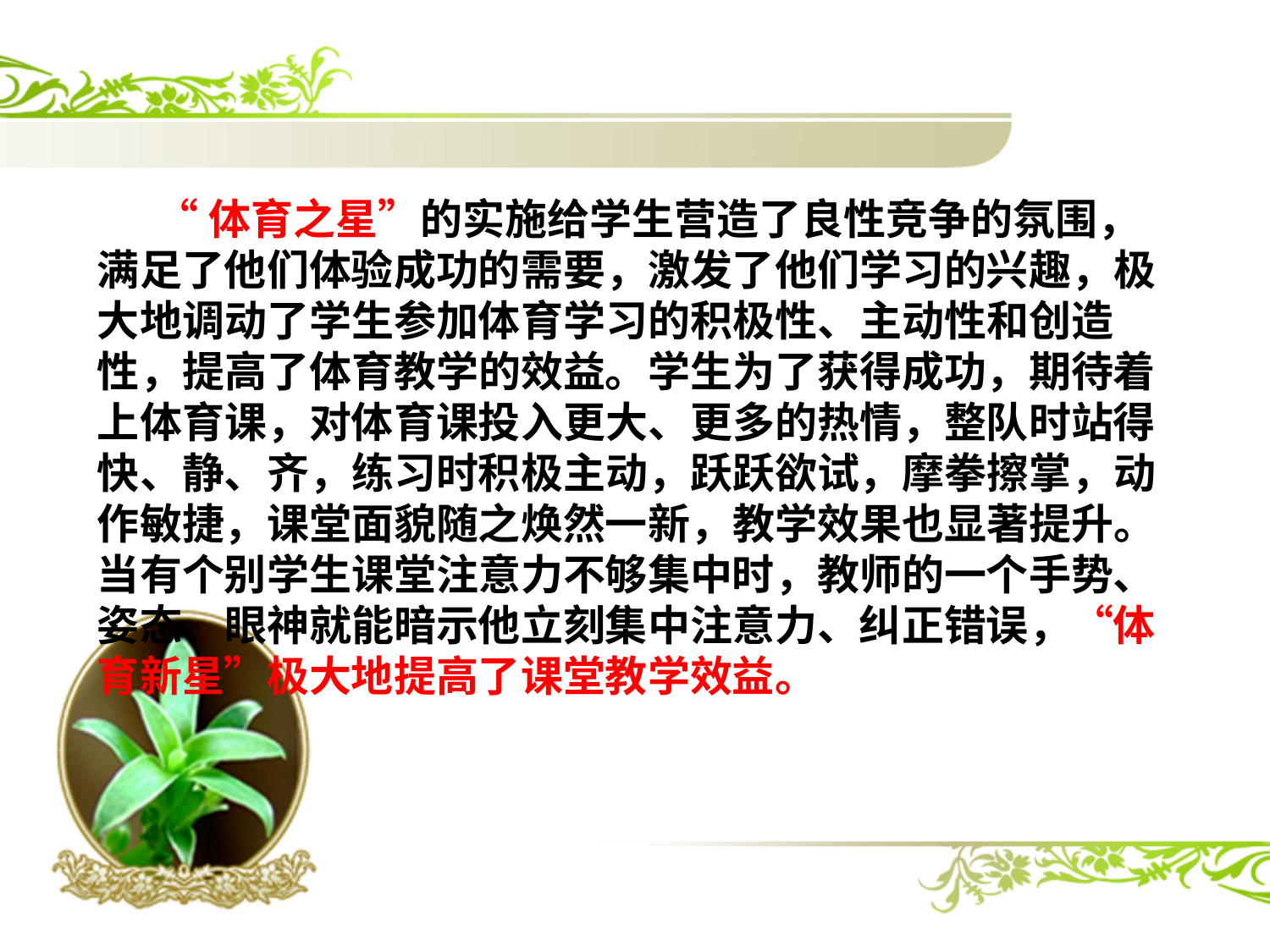

“体育之星”的实施给学生营造了良性竞争的氛围，满足了他们体验成功的需要，激发了他们学习的兴趣，极大地调动了学生参加体育学习的积极性、主动性和创造性，提高了体育教学的效益。学生为了获得成功，期待着上体育课，对体育课投入更大、更多的热情，整队时站得快、静、齐，练习时积极主动，跃跃欲试，摩拳擦掌，动作敏捷，课堂面貌随之焕然一新，教学效果也显著提升。当有个别学生课堂注意力不够集中时，教师的一个手势、姿态、眼神就能暗示他立刻集中注意力、纠正错误，“体育新星”极大地提高了课堂教学效益。